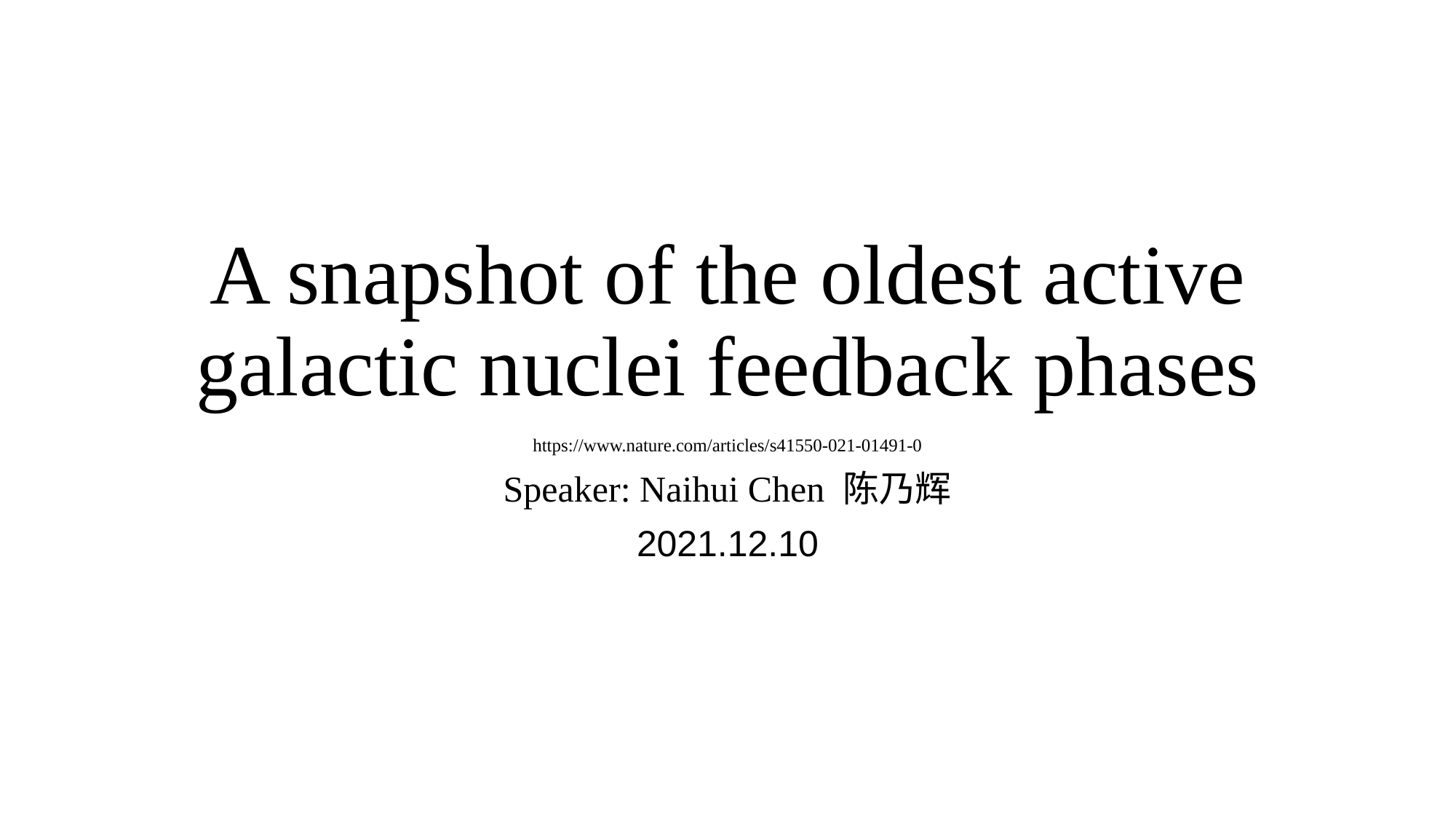

# A snapshot of the oldest active galactic nuclei feedback phases
https://www.nature.com/articles/s41550-021-01491-0
Speaker: Naihui Chen 陈乃辉
2021.12.10